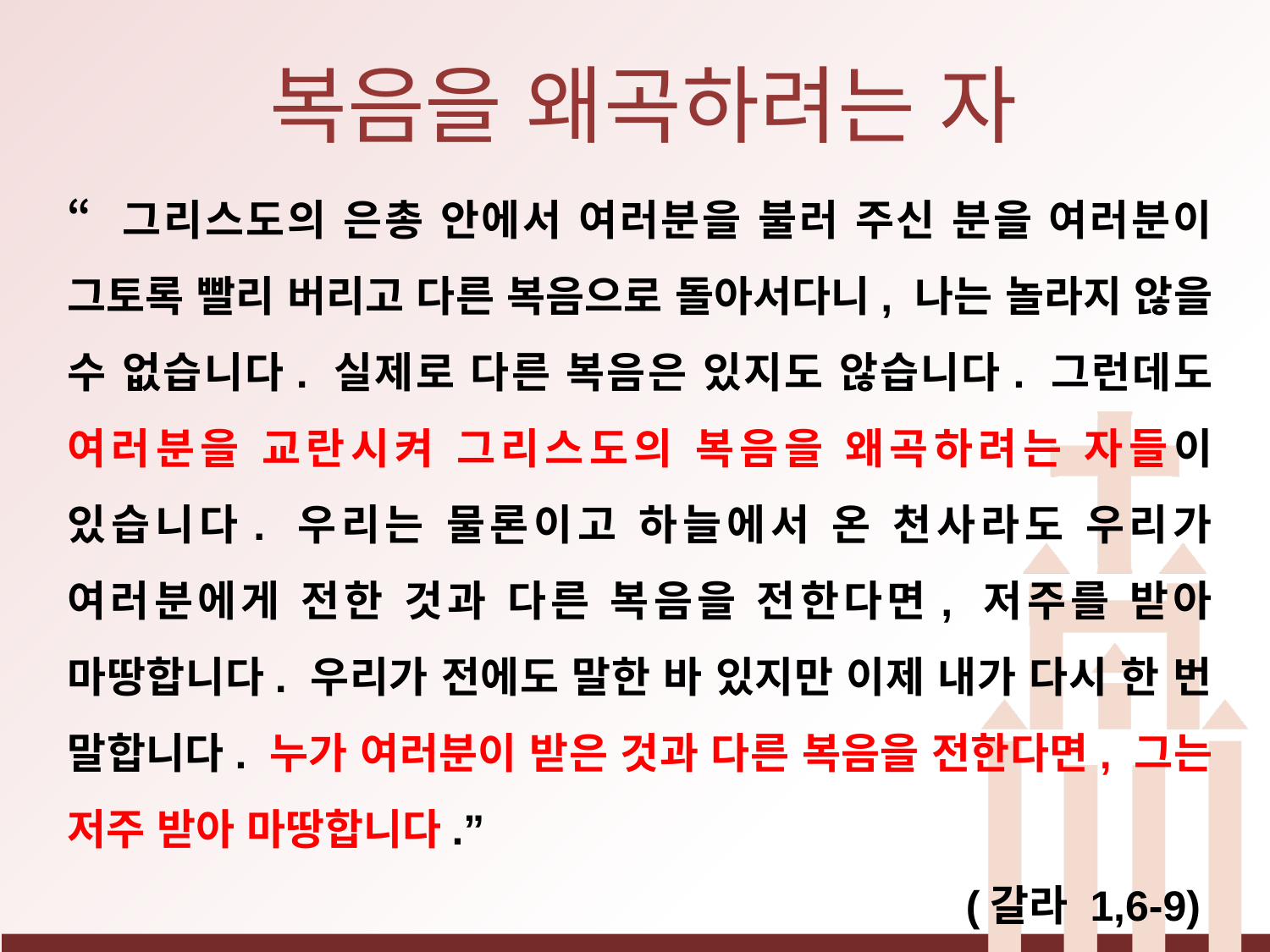

복음을 왜곡하려는 자
“그리스도의 은총 안에서 여러분을 불러 주신 분을 여러분이 그토록 빨리 버리고 다른 복음으로 돌아서다니, 나는 놀라지 않을 수 없습니다. 실제로 다른 복음은 있지도 않습니다. 그런데도 여러분을 교란시켜 그리스도의 복음을 왜곡하려는 자들이 있습니다. 우리는 물론이고 하늘에서 온 천사라도 우리가 여러분에게 전한 것과 다른 복음을 전한다면, 저주를 받아 마땅합니다. 우리가 전에도 말한 바 있지만 이제 내가 다시 한 번 말합니다. 누가 여러분이 받은 것과 다른 복음을 전한다면, 그는 저주 받아 마땅합니다.”
(갈라 1,6-9)